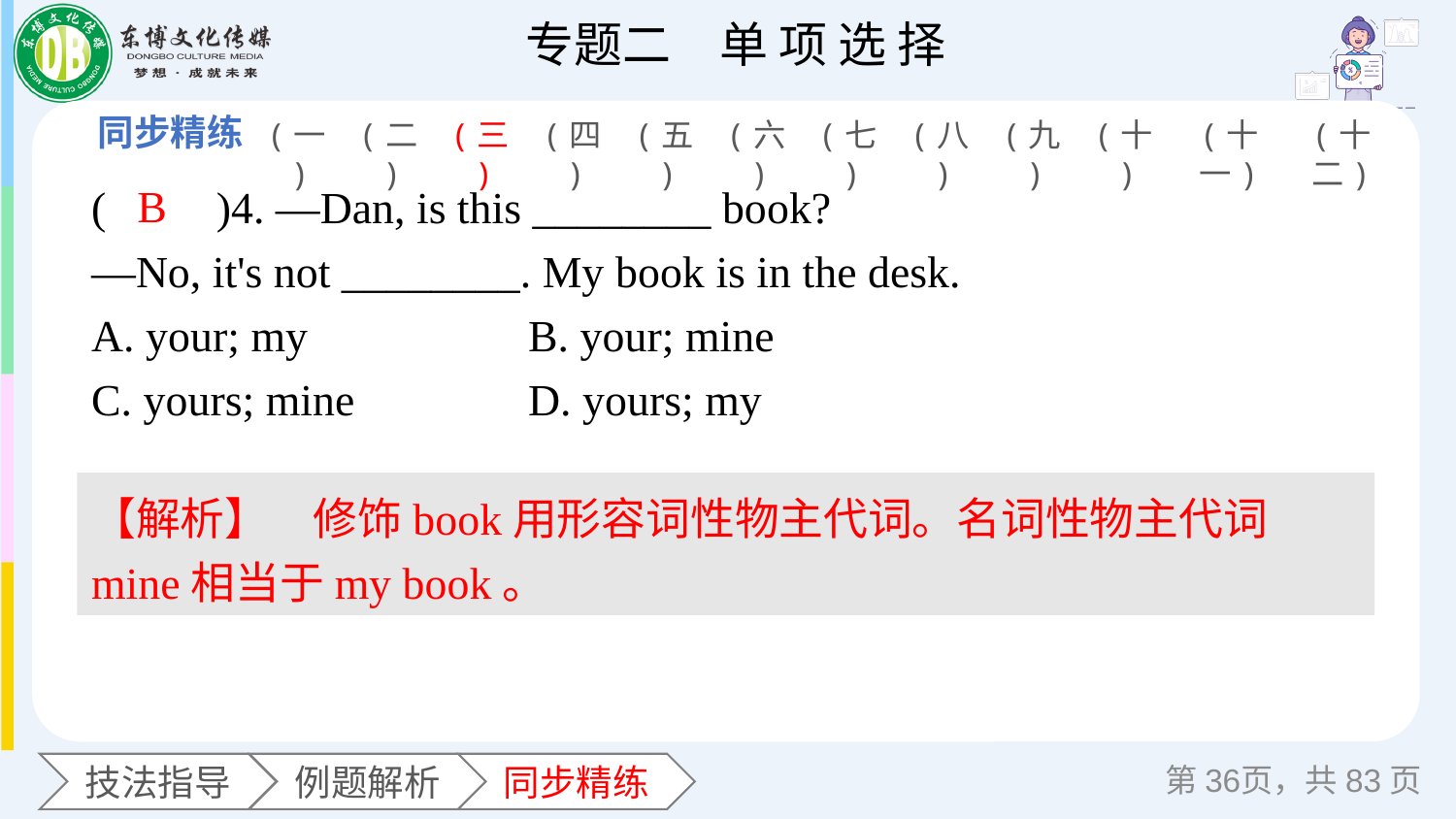

(一)
(二)
(三)
(四)
(五)
(六)
(七)
(八)
(九)
(十)
(十一)
(十二)
(　　)4. —Dan, is this ________ book?
—No, it's not ________. My book is in the desk.
A. your; my    		B. your; mine
C. yours; mine    	D. yours; my
B
【解析】　修饰book用形容词性物主代词。名词性物主代词mine相当于my book。
第36页，共83页